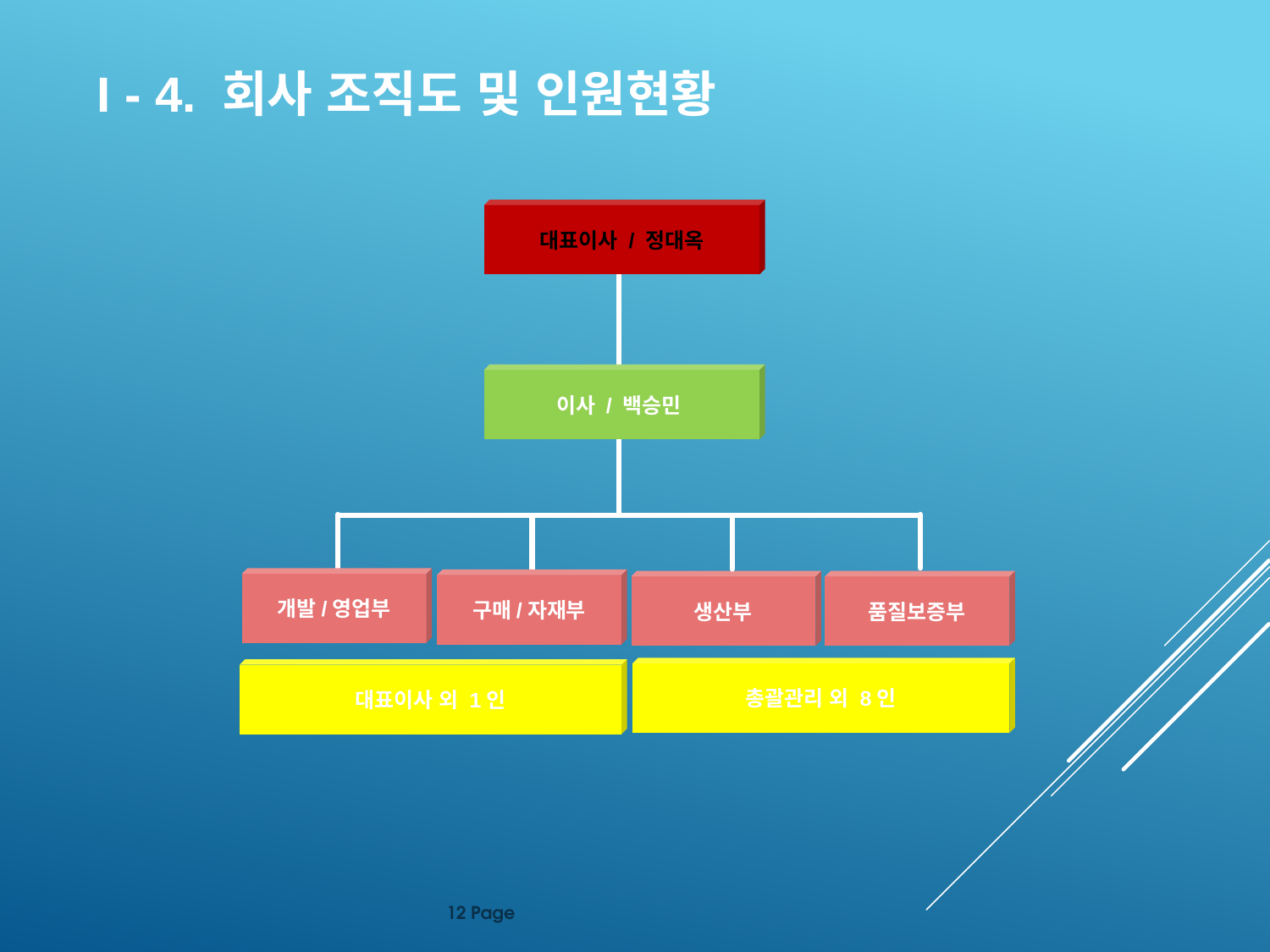

I - 4. 회사 조직도 및 인원현황
대표이사 / 정대옥
이사 / 백승민
개발/영업부
구매/자재부
생산부
품질보증부
총괄관리 외 8인
대표이사 외 1인
12 Page